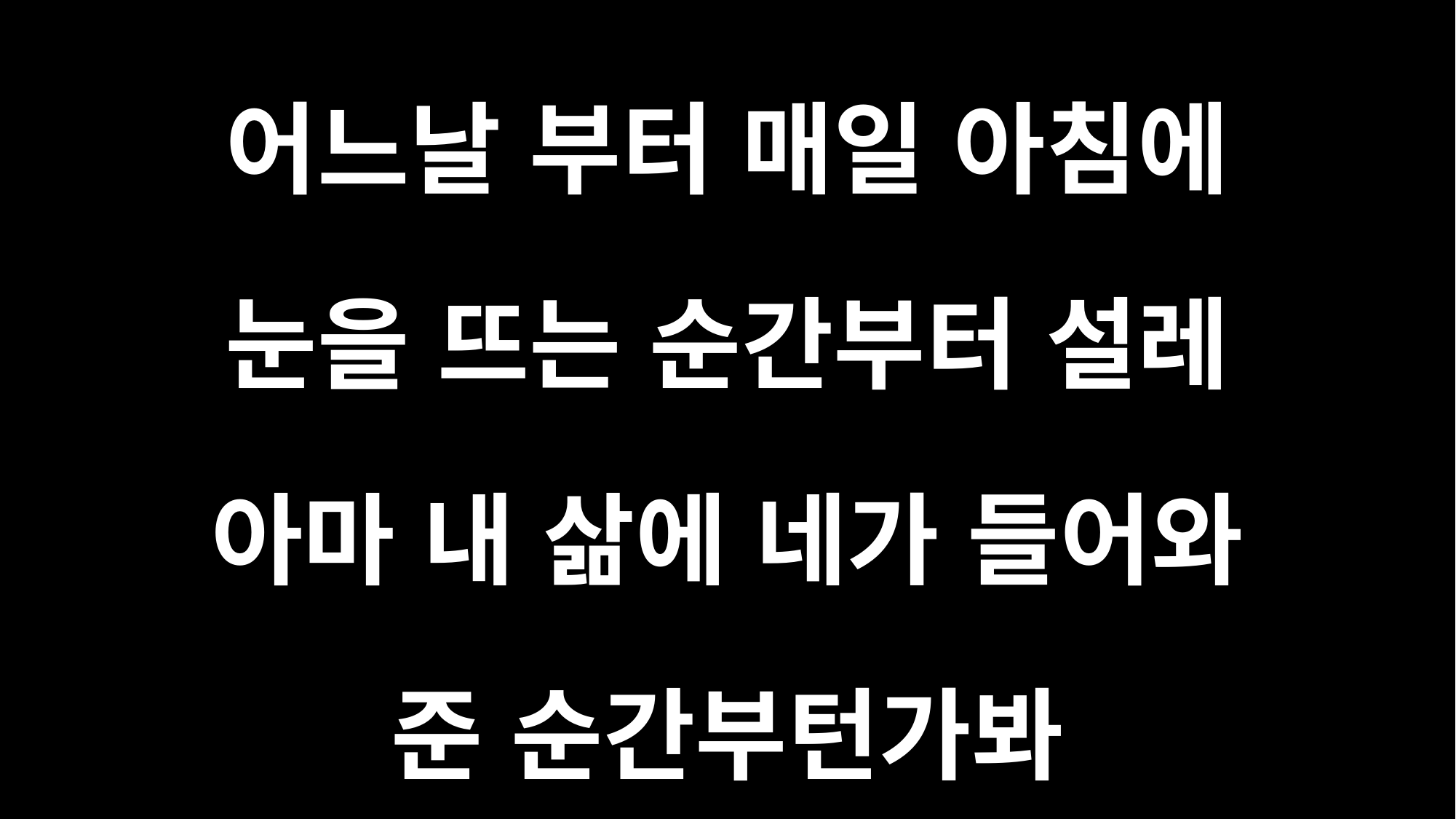

어느날 부터 매일 아침에
눈을 뜨는 순간부터 설레
아마 내 삶에 네가 들어와
준 순간부턴가봐